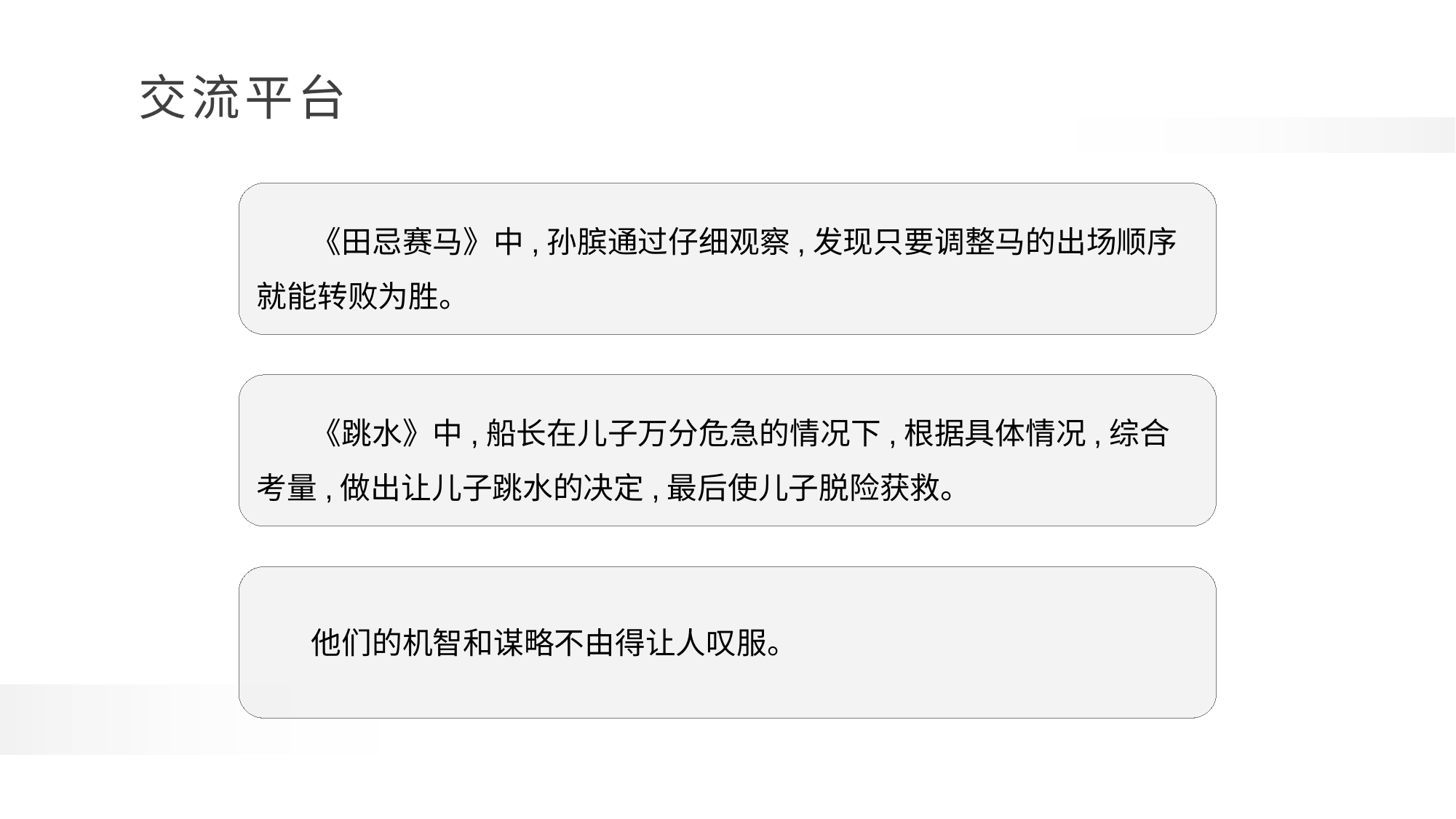

《田忌赛马》中,孙膑通过仔细观察,发现只要调整马的出场顺序就能转败为胜。
《跳水》中,船长在儿子万分危急的情况下,根据具体情况,综合考量,做出让儿子跳水的决定,最后使儿子脱险获救。
他们的机智和谋略不由得让人叹服。